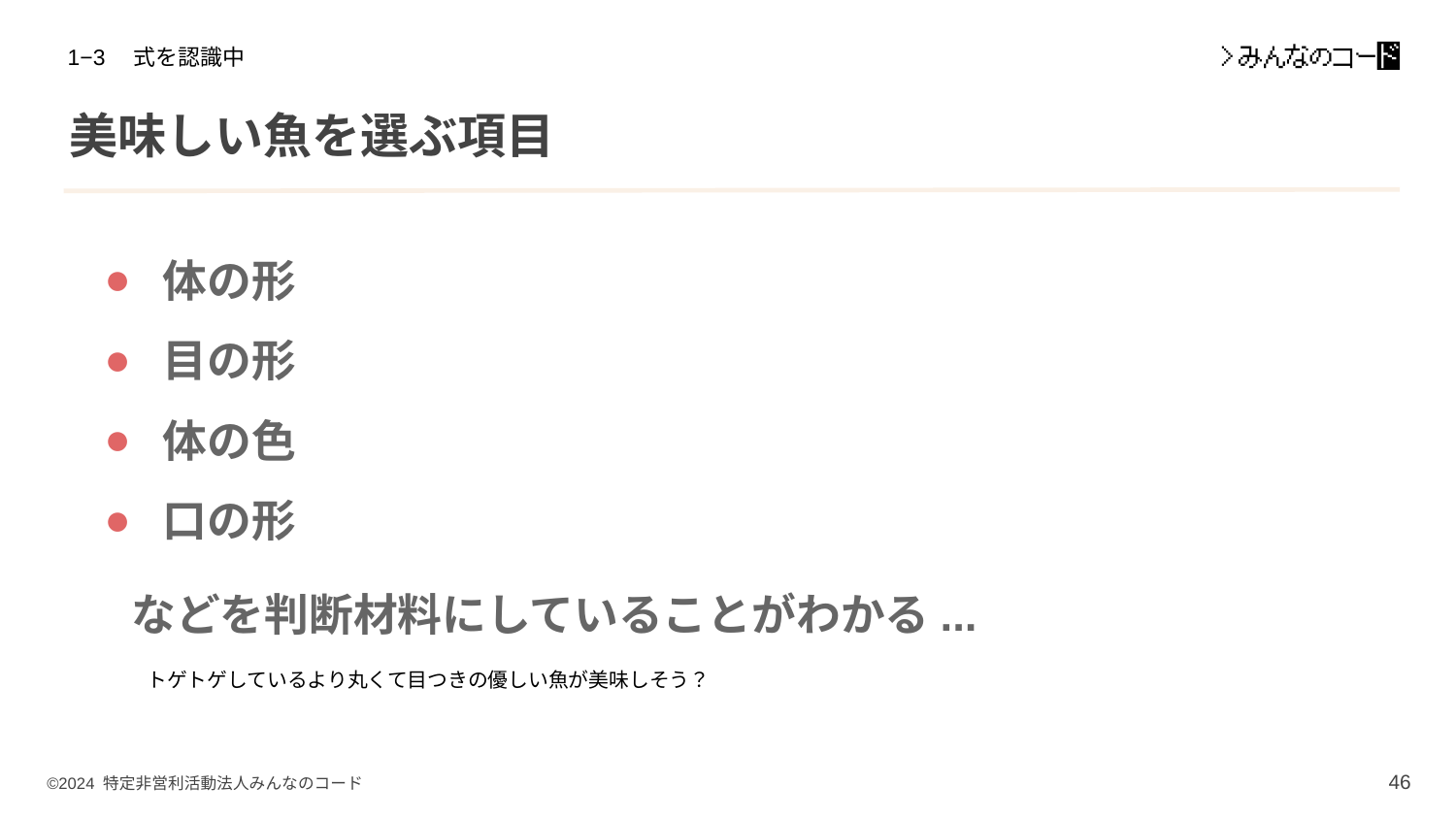

1−3　式を認識中
# 美味しい魚を選ぶ項目
体の形
目の形
体の色
口の形
   などを判断材料にしていることがわかる...
トゲトゲしているより丸くて目つきの優しい魚が美味しそう？